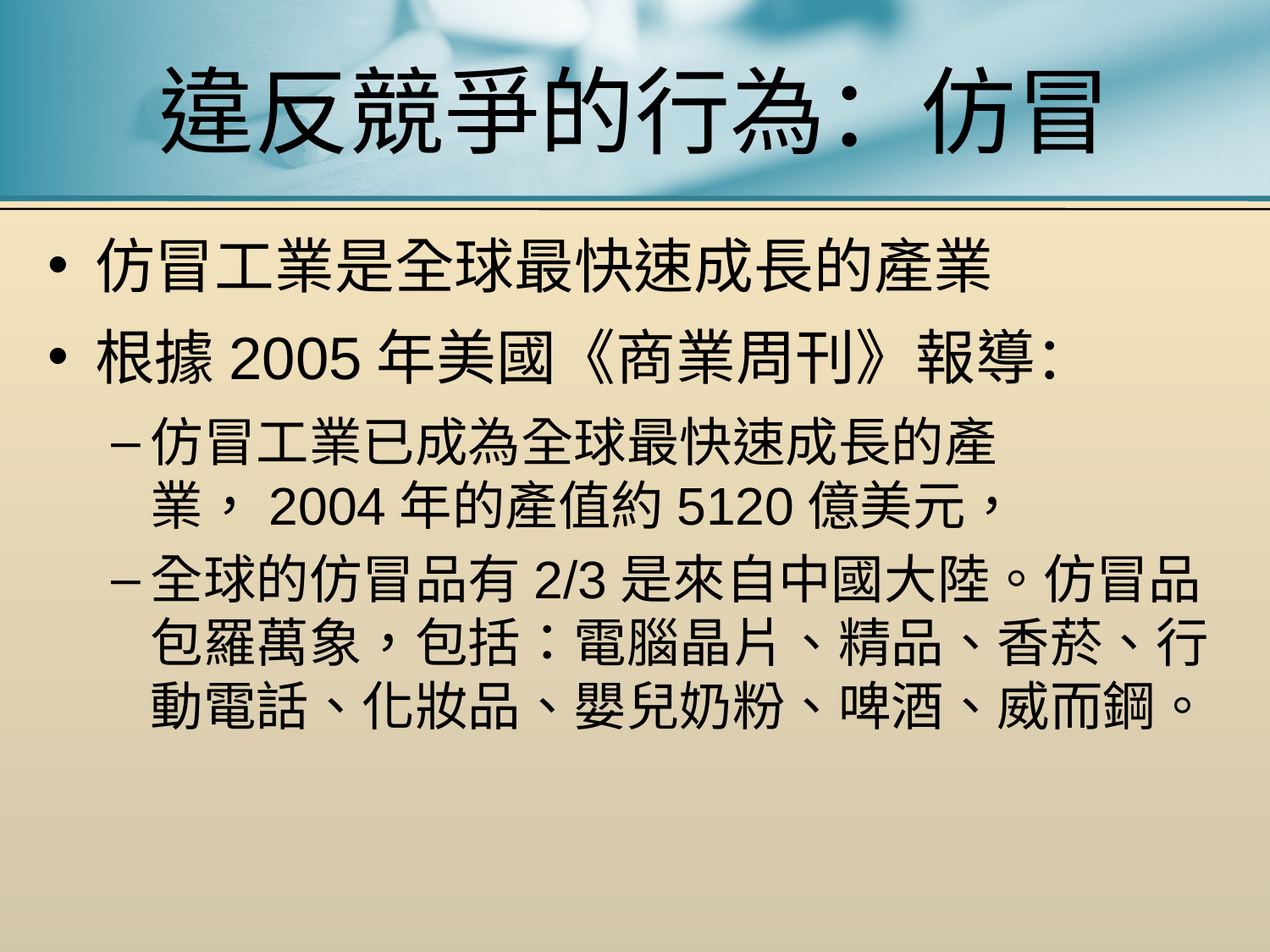

# 違反競爭的行為：仿冒
仿冒工業是全球最快速成長的產業
根據2005年美國《商業周刊》報導：
仿冒工業已成為全球最快速成長的產業，2004年的產值約5120億美元，
全球的仿冒品有2/3是來自中國大陸。仿冒品包羅萬象，包括：電腦晶片、精品、香菸、行動電話、化妝品、嬰兒奶粉、啤酒、威而鋼。